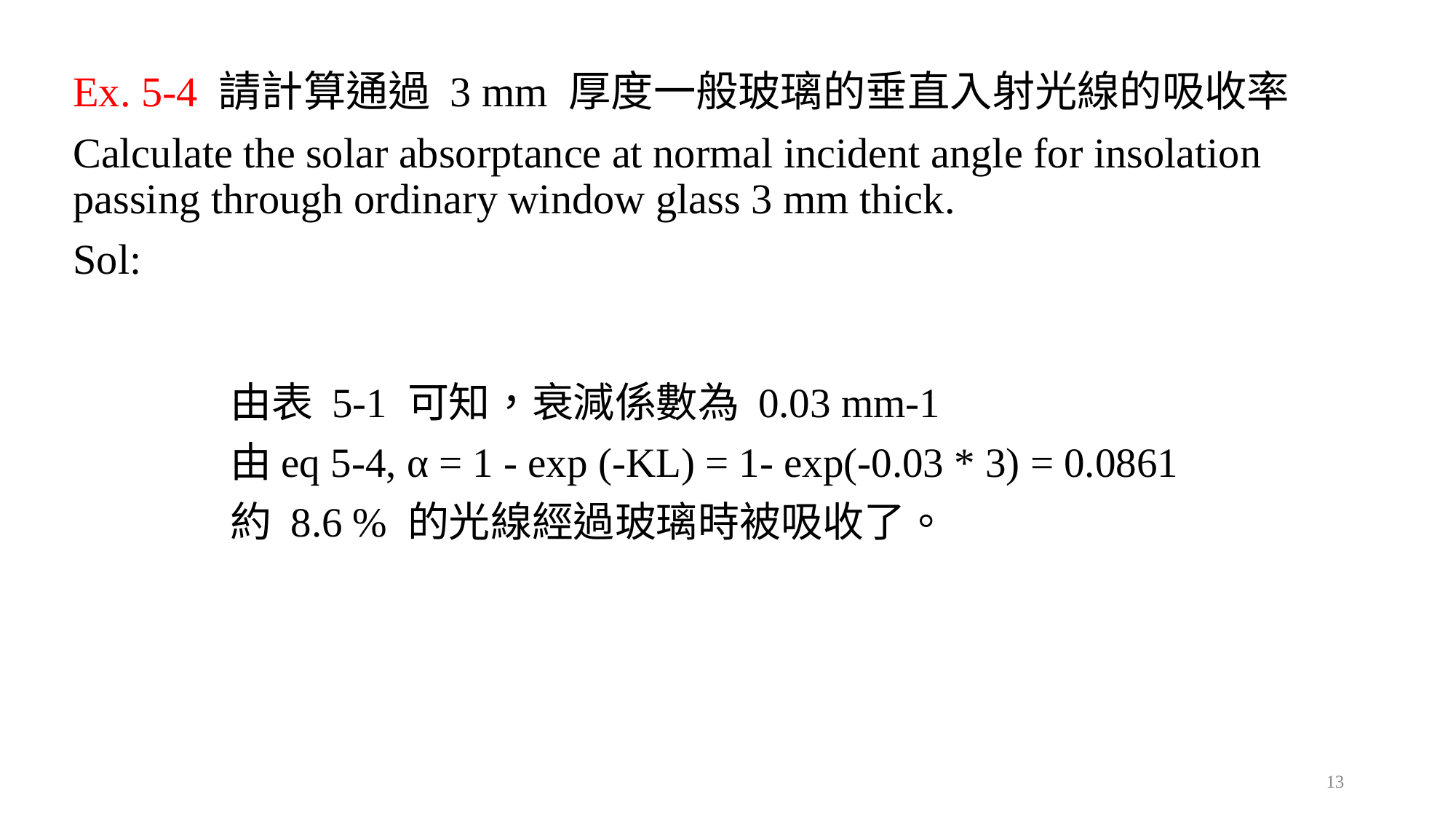

Ex. 5-4 請計算通過 3 mm 厚度一般玻璃的垂直入射光線的吸收率
Calculate the solar absorptance at normal incident angle for insolation passing through ordinary window glass 3 mm thick.
Sol:
由表 5-1 可知，衰減係數為 0.03 mm-1
由eq 5-4, α = 1 - exp (-KL) = 1- exp(-0.03 * 3) = 0.0861
約 8.6 % 的光線經過玻璃時被吸收了。

13